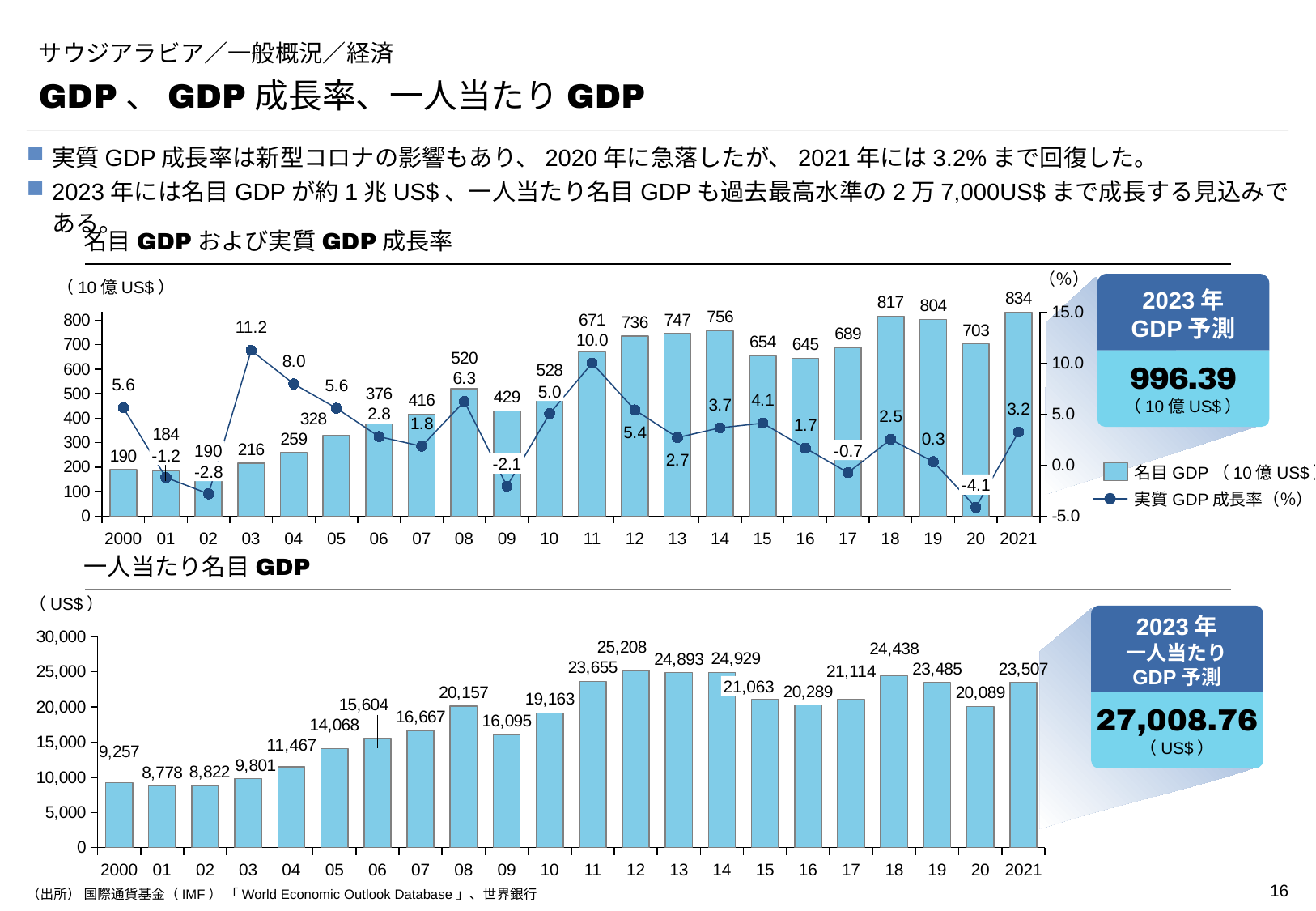

# サウジアラビア／一般概況／経済
GDP、GDP成長率、一人当たりGDP
実質GDP成長率は新型コロナの影響もあり、2020年に急落したが、2021年には3.2%まで回復した。
2023年には名目GDPが約1兆US$、一人当たり名目GDPも過去最高水準の2万7,000US$まで成長する見込みである。
名目GDPおよび実質GDP成長率
（％）
2023年
GDP予測
（10億US$）

### Chart

| Category |  |  |
|---|---|---|
996.39
（10億US$）
5.0
-0.7
190
-1.2
-2.1
-2.8
名目GDP（10億US$）

-4.1
実質GDP成長率（％）

2000
01
02
03
04
05
06
07
08
09
10
11
12
13
14
15
16
17
18
19
20
2021
一人当たり名目GDP
（US$）
2023年
一人当たり
GDP予測

### Chart

| Category |  |
|---|---|
21,063
27,008.76
（US$）
2000
01
02
03
04
05
06
07
08
09
10
11
12
13
14
15
16
17
18
19
20
2021
（出所） 国際通貨基金（IMF） 「World Economic Outlook Database」、世界銀行